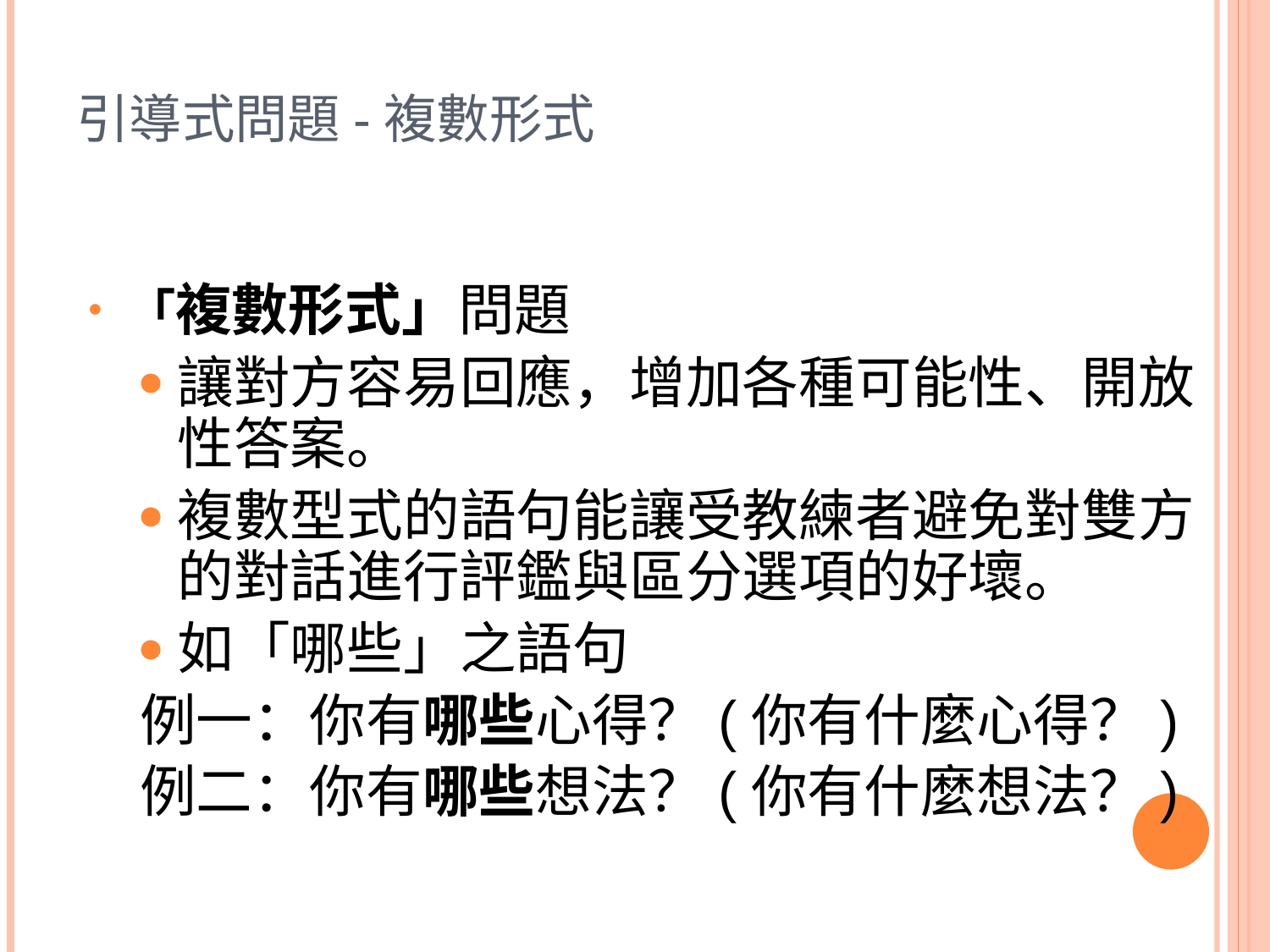

# 引導式問題-複數形式
「複數形式」問題
讓對方容易回應，增加各種可能性、開放性答案。
複數型式的語句能讓受教練者避免對雙方的對話進行評鑑與區分選項的好壞。
如「哪些」之語句
   例一：你有哪些心得？(你有什麼心得？)
   例二：你有哪些想法？(你有什麼想法？)